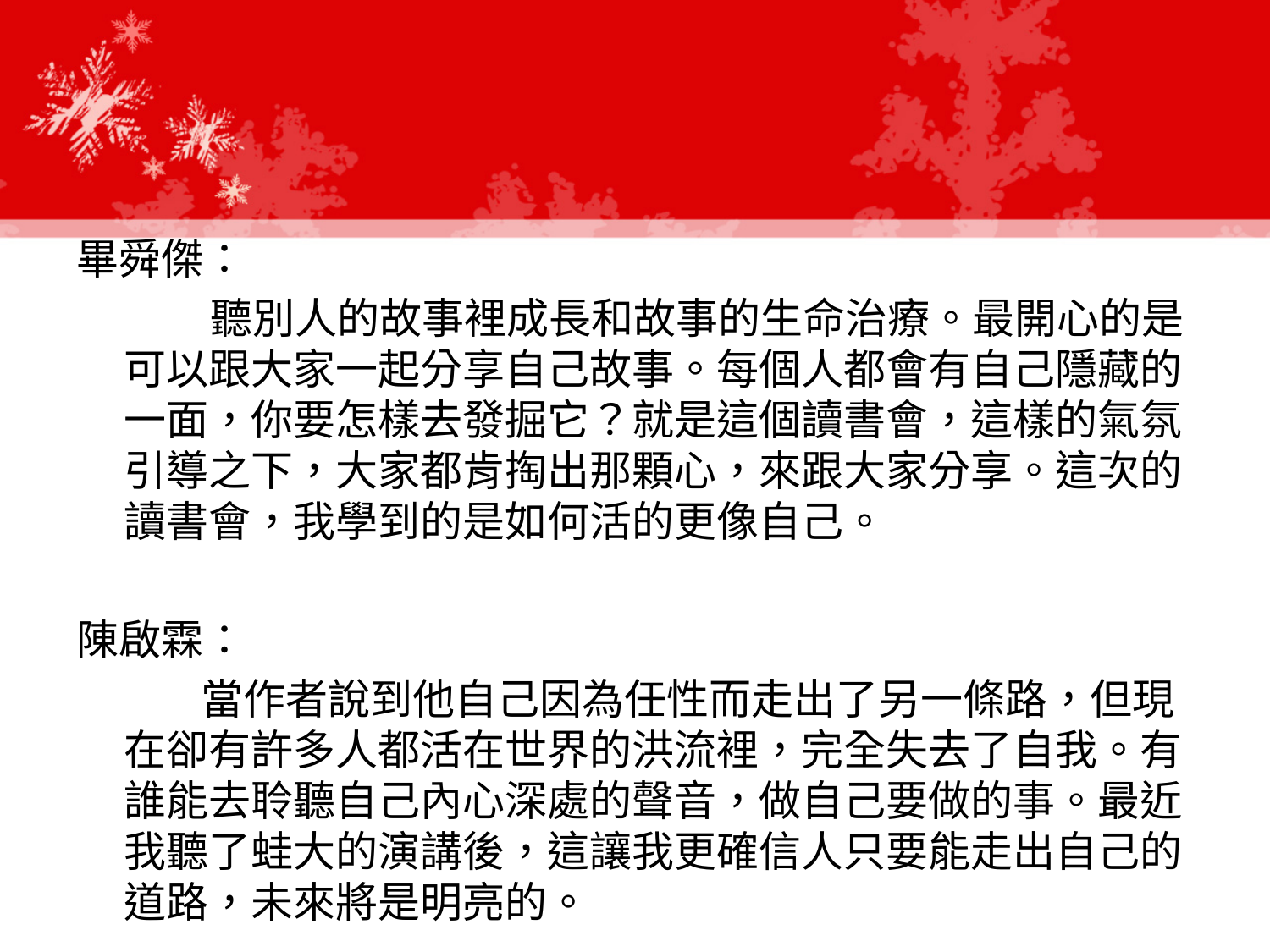

#
畢舜傑：
             聽別人的故事裡成長和故事的生命治療。最開心的是可以跟大家一起分享自己故事。每個人都會有自己隱藏的一面，你要怎樣去發掘它？就是這個讀書會，這樣的氣氛引導之下，大家都肯掏出那顆心，來跟大家分享。這次的讀書會，我學到的是如何活的更像自己。

陳啟霖：
            當作者說到他自己因為任性而走出了另一條路，但現在卻有許多人都活在世界的洪流裡，完全失去了自我。有誰能去聆聽自己內心深處的聲音，做自己要做的事。最近我聽了蛙大的演講後，這讓我更確信人只要能走出自己的道路，未來將是明亮的。